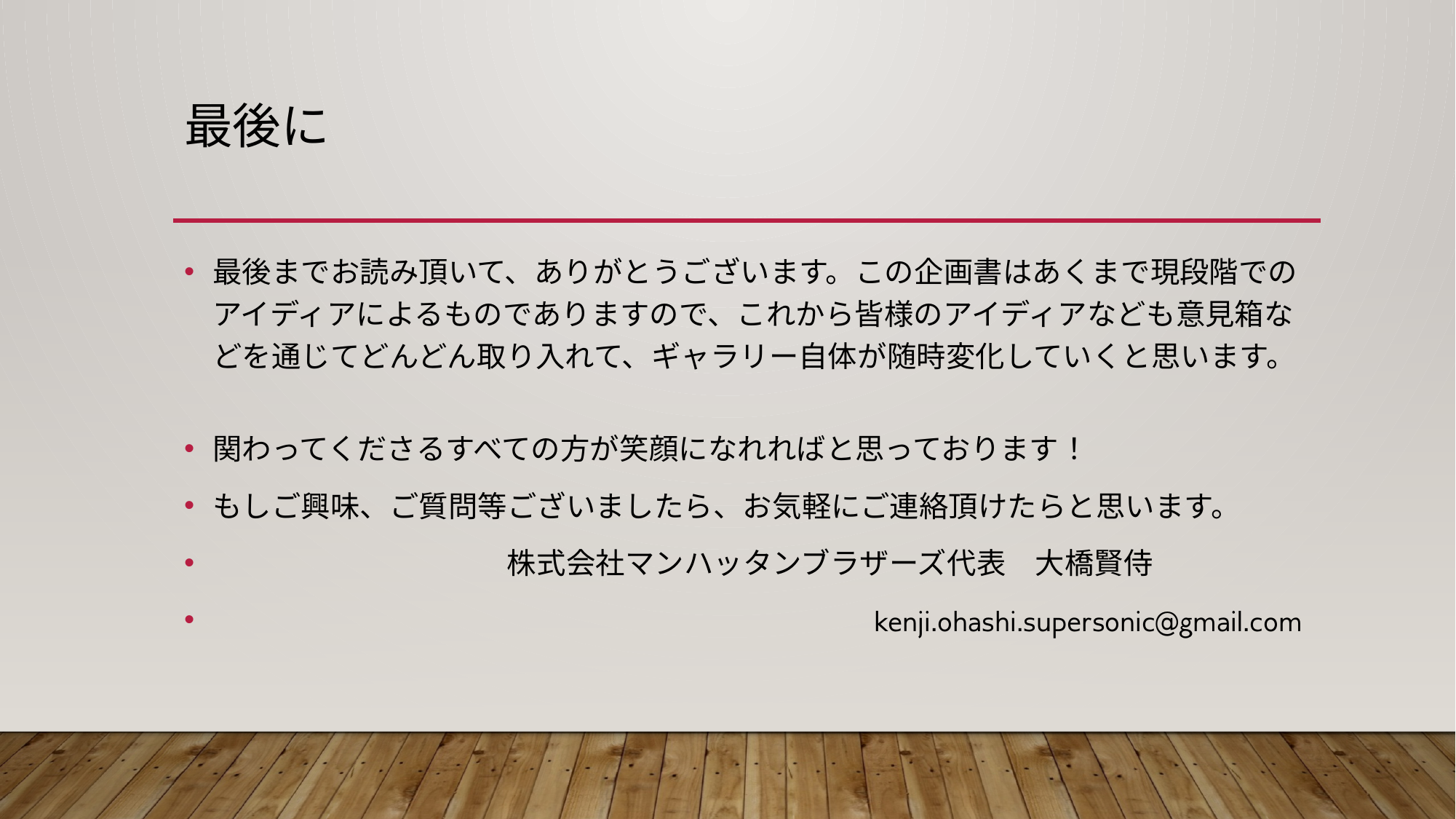

# 最後に
最後までお読み頂いて、ありがとうございます。この企画書はあくまで現段階でのアイディアによるものでありますので、これから皆様のアイディアなども意見箱などを通じてどんどん取り入れて、ギャラリー自体が随時変化していくと思います。
関わってくださるすべての方が笑顔になれればと思っております！
もしご興味、ご質問等ございましたら、お気軽にご連絡頂けたらと思います。
　　　　　　　　　　株式会社マンハッタンブラザーズ代表　大橋賢侍
　　　　　　　　　　　　　　　　　　　　　　 kenji.ohashi.supersonic@gmail.com